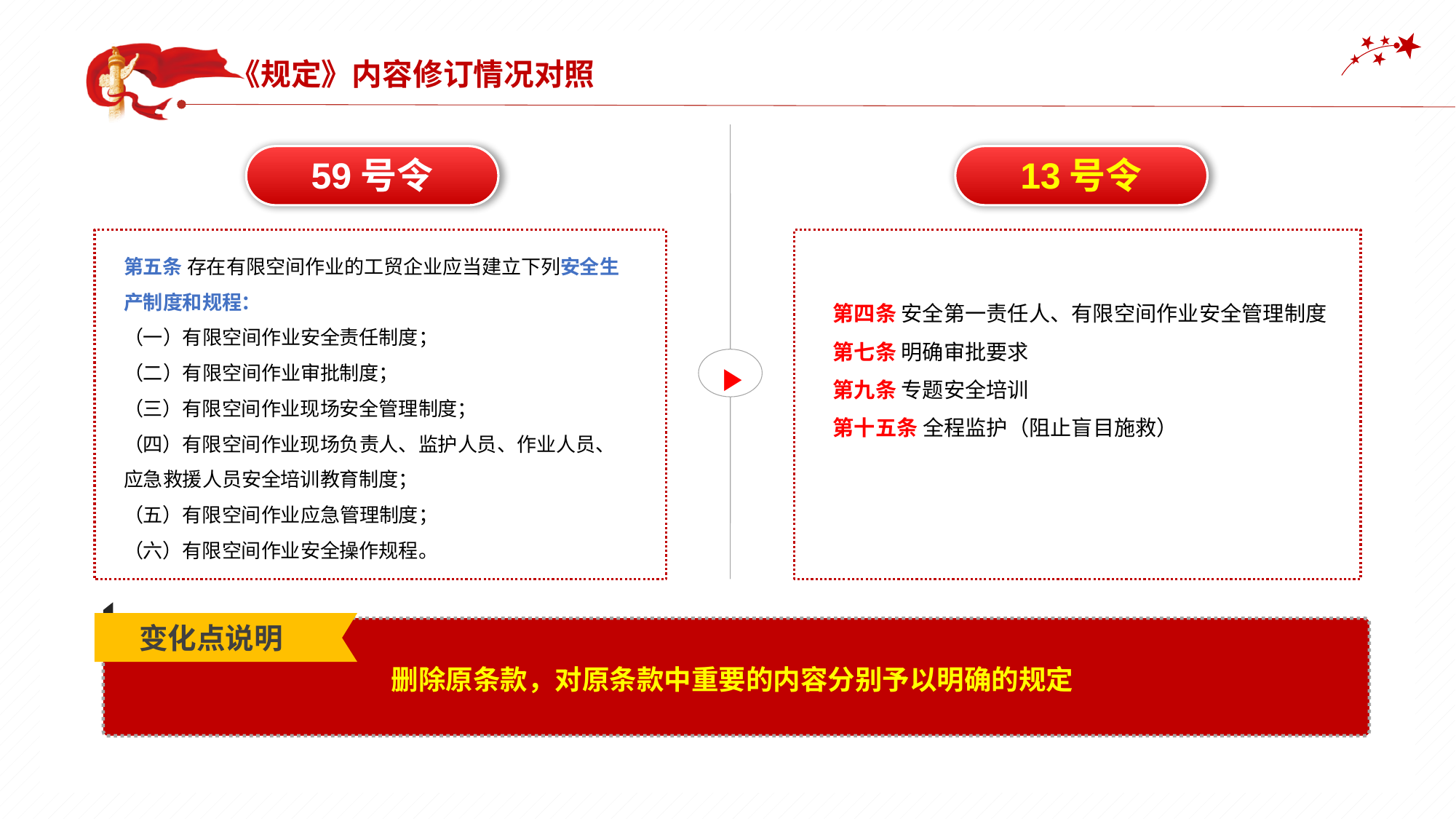

《规定》内容修订情况对照

▶

13号令

59号令

第五条 存在有限空间作业的工贸企业应当建立下列安全生产制度和规程：
（一）有限空间作业安全责任制度；
（二）有限空间作业审批制度；
（三）有限空间作业现场安全管理制度；
（四）有限空间作业现场负责人、监护人员、作业人员、应急救援人员安全培训教育制度；
（五）有限空间作业应急管理制度；
（六）有限空间作业安全操作规程。

第四条 安全第一责任人、有限空间作业安全管理制度
第七条 明确审批要求
第九条 专题安全培训
第十五条 全程监护（阻止盲目施救）

变化点说明

删除原条款，对原条款中重要的内容分别予以明确的规定